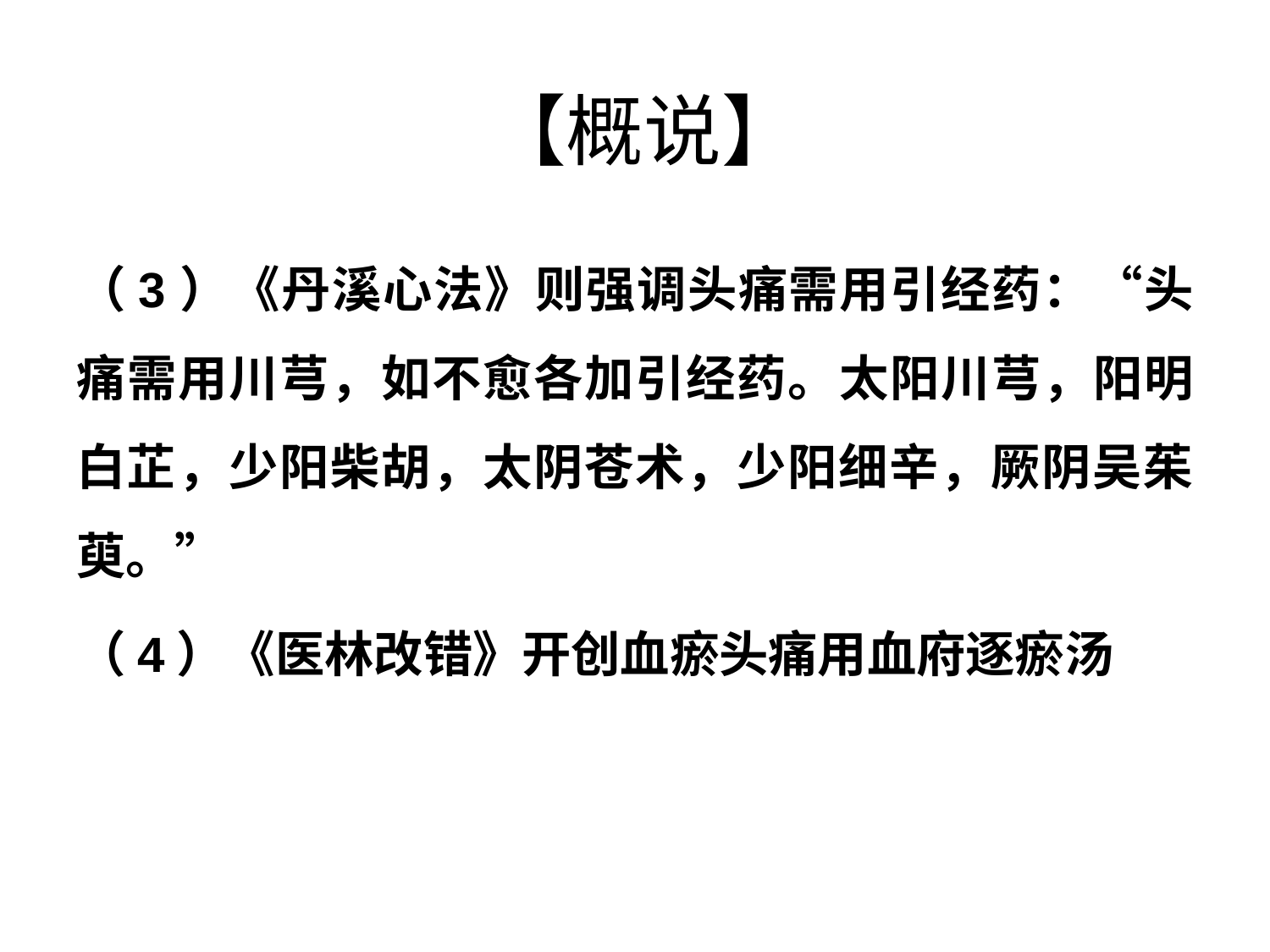

# 【概说】
（3）《丹溪心法》则强调头痛需用引经药：“头痛需用川芎，如不愈各加引经药。太阳川芎，阳明白芷，少阳柴胡，太阴苍术，少阳细辛，厥阴吴茱萸。”
（4）《医林改错》开创血瘀头痛用血府逐瘀汤